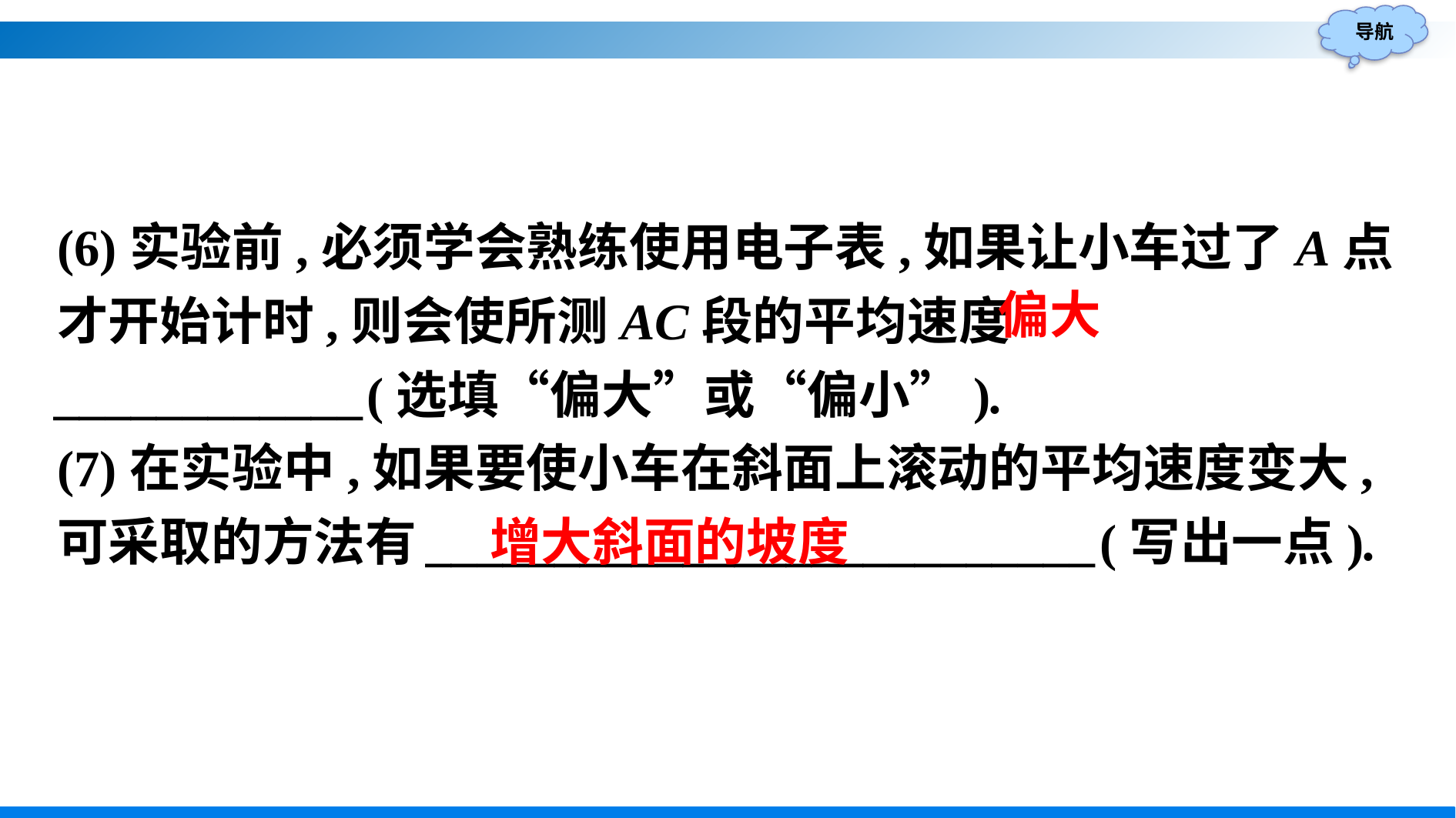

(6)实验前,必须学会熟练使用电子表,如果让小车过了A点才开始计时,则会使所测AC段的平均速度____________(选填“偏大”或“偏小”).
(7)在实验中,如果要使小车在斜面上滚动的平均速度变大,可采取的方法有__________________________(写出一点).
偏大
增大斜面的坡度